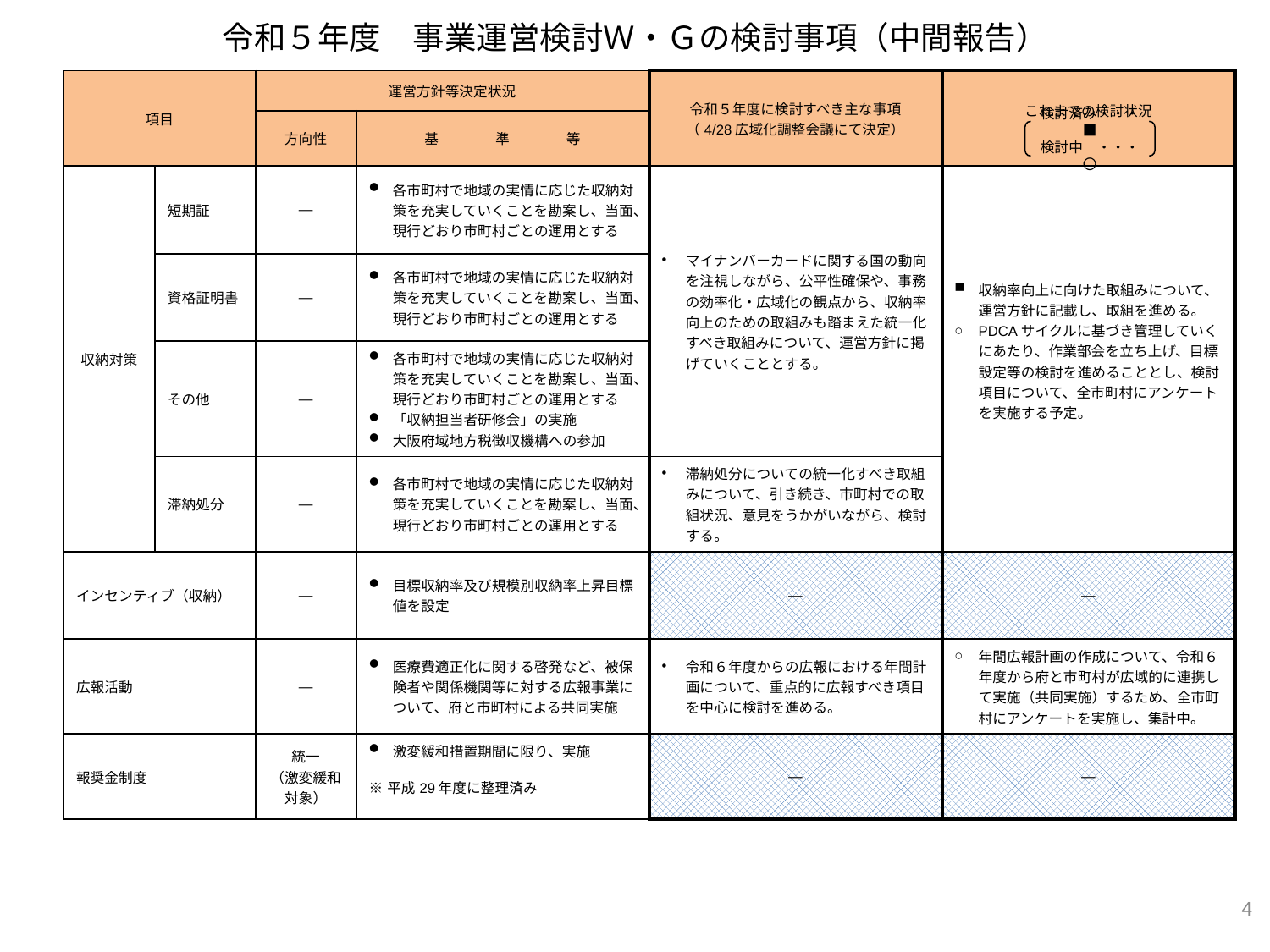

# 令和５年度　事業運営検討Ｗ・Ｇの検討事項（中間報告）
| 項目 |  | 運営方針等決定状況 |  | 令和５年度に検討すべき主な事項 （4/28広域化調整会議にて決定） | これまでの検討状況 |
| --- | --- | --- | --- | --- | --- |
|  |  | 方向性 | 基　　　　準　　　　等 |  |  |
| 収納対策 | 短期証 | ― | 各市町村で地域の実情に応じた収納対策を充実していくことを勘案し、当面、現行どおり市町村ごとの運用とする | マイナンバーカードに関する国の動向を注視しながら、公平性確保や、事務の効率化・広域化の観点から、収納率向上のための取組みも踏まえた統一化すべき取組みについて、運営方針に掲げていくこととする。 | 収納率向上に向けた取組みについて、運営方針に記載し、取組を進める。 PDCAサイクルに基づき管理していくにあたり、作業部会を立ち上げ、目標設定等の検討を進めることとし、検討項目について、全市町村にアンケートを実施する予定。 |
|  | 資格証明書 | ― | 各市町村で地域の実情に応じた収納対策を充実していくことを勘案し、当面、現行どおり市町村ごとの運用とする |  |  |
|  | その他 | ― | 各市町村で地域の実情に応じた収納対策を充実していくことを勘案し、当面、現行どおり市町村ごとの運用とする 「収納担当者研修会」の実施 大阪府域地方税徴収機構への参加 |  |  |
|  | 滞納処分 | ― | 各市町村で地域の実情に応じた収納対策を充実していくことを勘案し、当面、現行どおり市町村ごとの運用とする | 滞納処分についての統一化すべき取組みについて、引き続き、市町村での取組状況、意見をうかがいながら、検討する。 |  |
| インセンティブ（収納） |  | ― | 目標収納率及び規模別収納率上昇目標値を設定 | ― | ― |
| 広報活動 |  | ― | 医療費適正化に関する啓発など、被保険者や関係機関等に対する広報事業について、府と市町村による共同実施 | 令和６年度からの広報における年間計画について、重点的に広報すべき項目を中心に検討を進める。 | 年間広報計画の作成について、令和６年度から府と市町村が広域的に連携して実施（共同実施）するため、全市町村にアンケートを実施し、集計中。 |
| 報奨金制度 |  | 統一 （激変緩和対象） | 激変緩和措置期間に限り、実施 ※平成29年度に整理済み | ― | ― |
検討済み・・・■
検討中　・・・〇
4